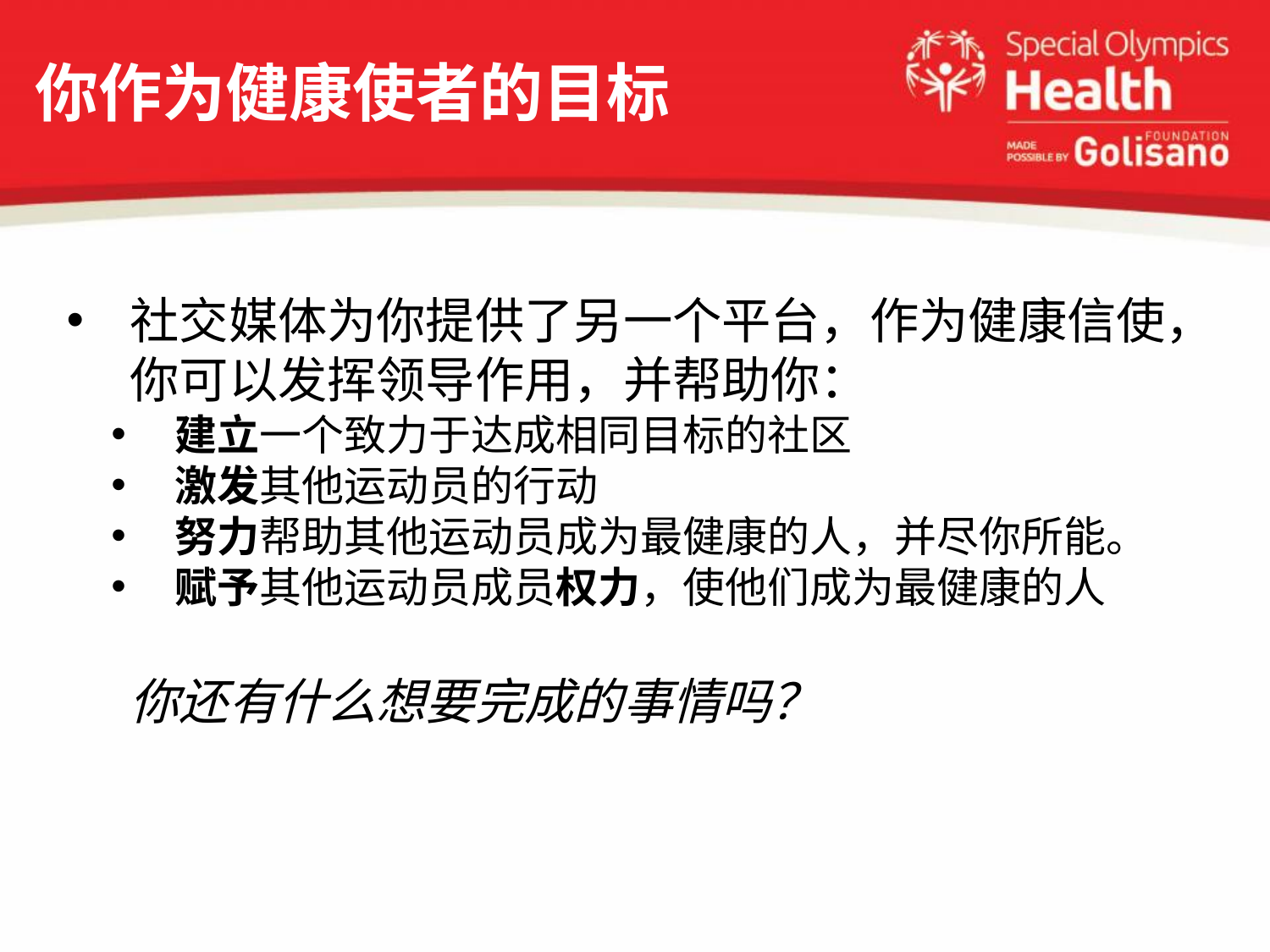

# 你作为健康使者的目标

社交媒体为你提供了另一个平台，作为健康信使，你可以发挥领导作用，并帮助你：
建立一个致力于达成相同目标的社区
激发其他运动员的行动
努力帮助其他运动员成为最健康的人，并尽你所能。
赋予其他运动员成员权力，使他们成为最健康的人

你还有什么想要完成的事情吗？